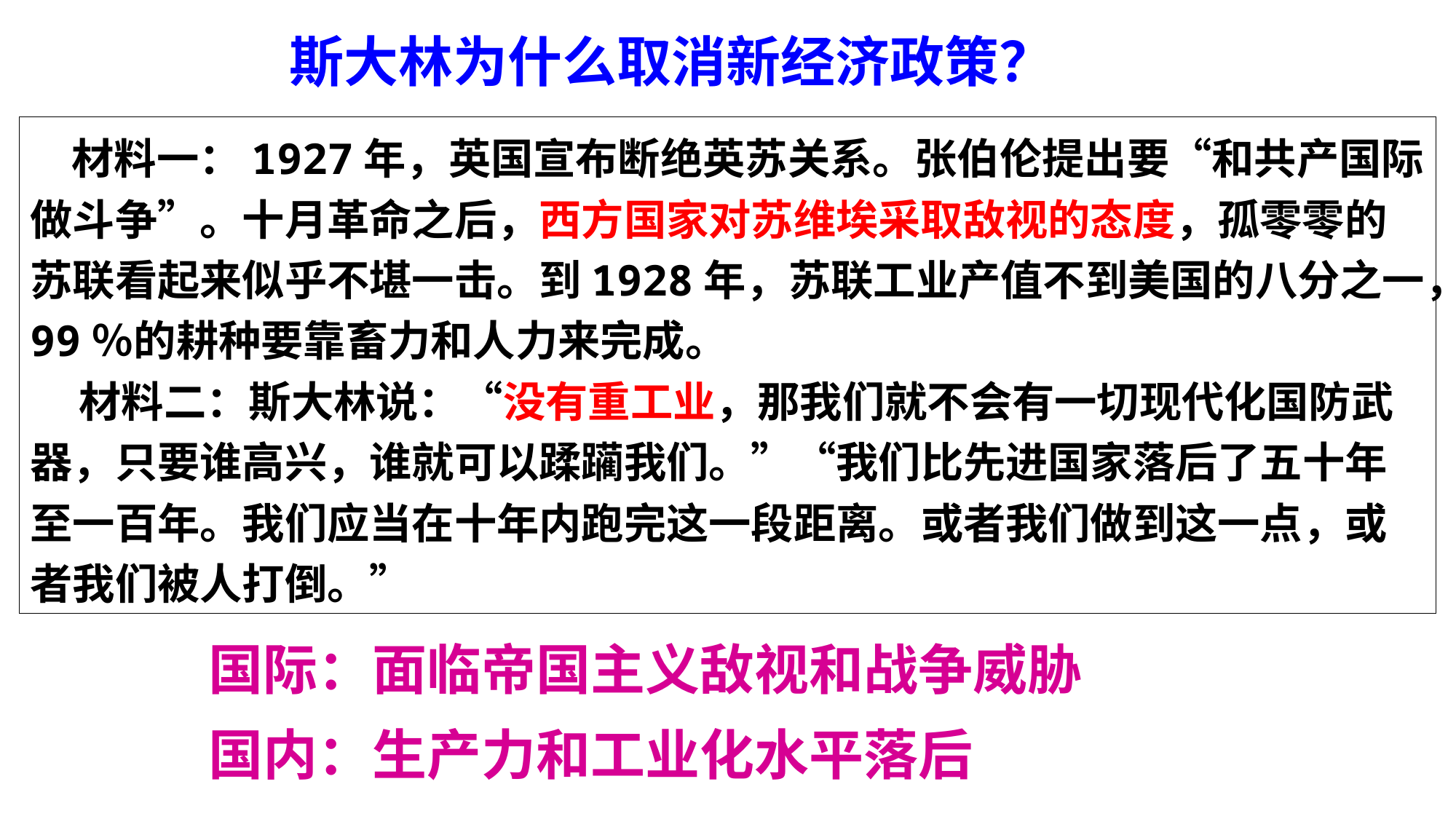

斯大林为什么取消新经济政策？
    材料一：1927年，英国宣布断绝英苏关系。张伯伦提出要“和共产国际做斗争”。十月革命之后，西方国家对苏维埃采取敌视的态度，孤零零的苏联看起来似乎不堪一击。到1928年，苏联工业产值不到美国的八分之一，99％的耕种要靠畜力和人力来完成。
    材料二：斯大林说：“没有重工业，那我们就不会有一切现代化国防武器，只要谁高兴，谁就可以蹂躏我们。”“我们比先进国家落后了五十年至一百年。我们应当在十年内跑完这一段距离。或者我们做到这一点，或者我们被人打倒。”
国际：面临帝国主义敌视和战争威胁
国内：生产力和工业化水平落后